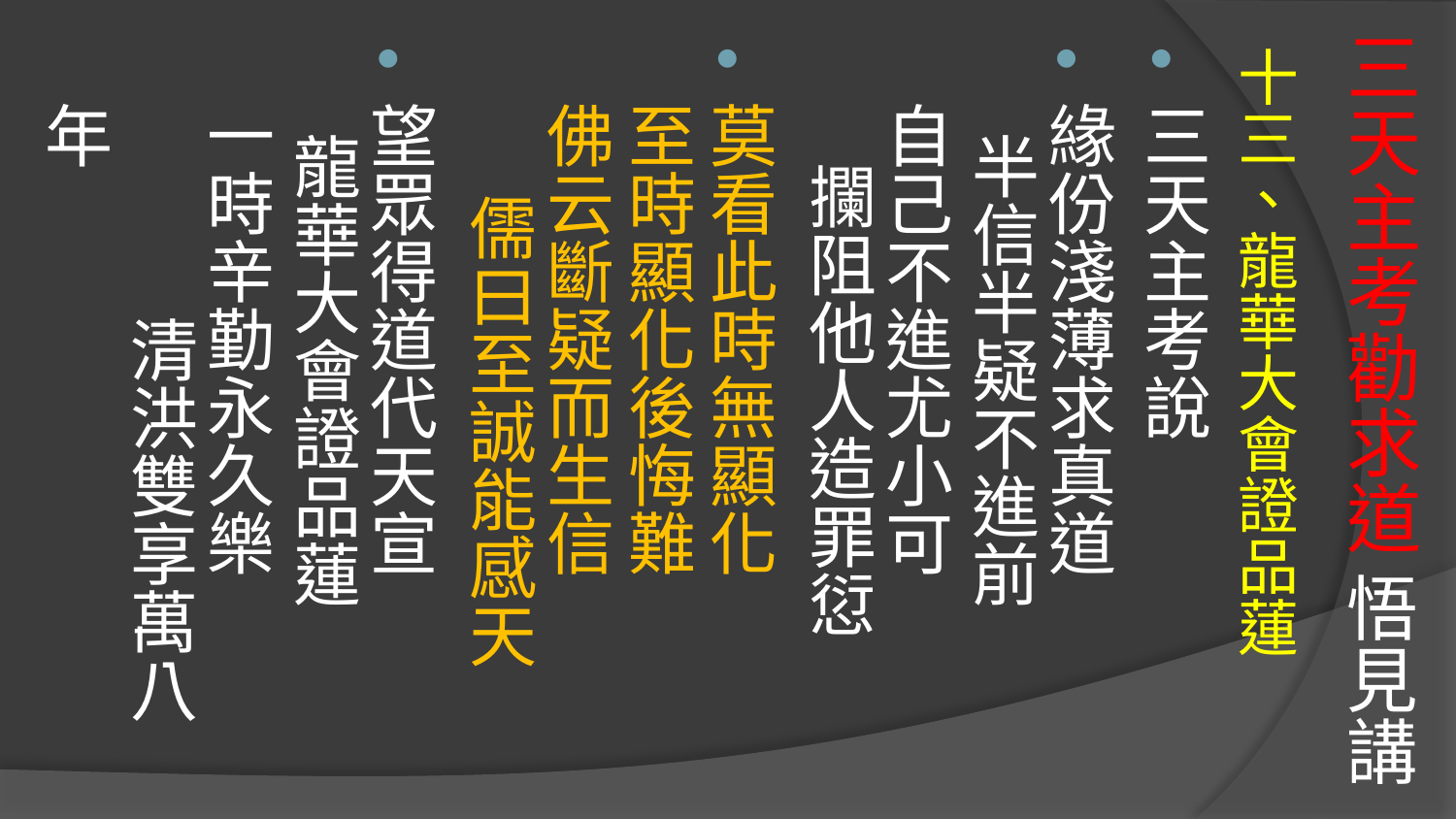

# 三天主考勸求道 悟見講
十三、龍華大會證品蓮
三天主考說
緣份淺薄求真道                半信半疑不進前
自己不進尤小可                  攔阻他人造罪愆
莫看此時無顯化              至時顯化後悔難
佛云斷疑而生信                    儒曰至誠能感天
望眾得道代天宣                龍華大會證品蓮
一時辛勤永久樂                            清洪雙享萬八年